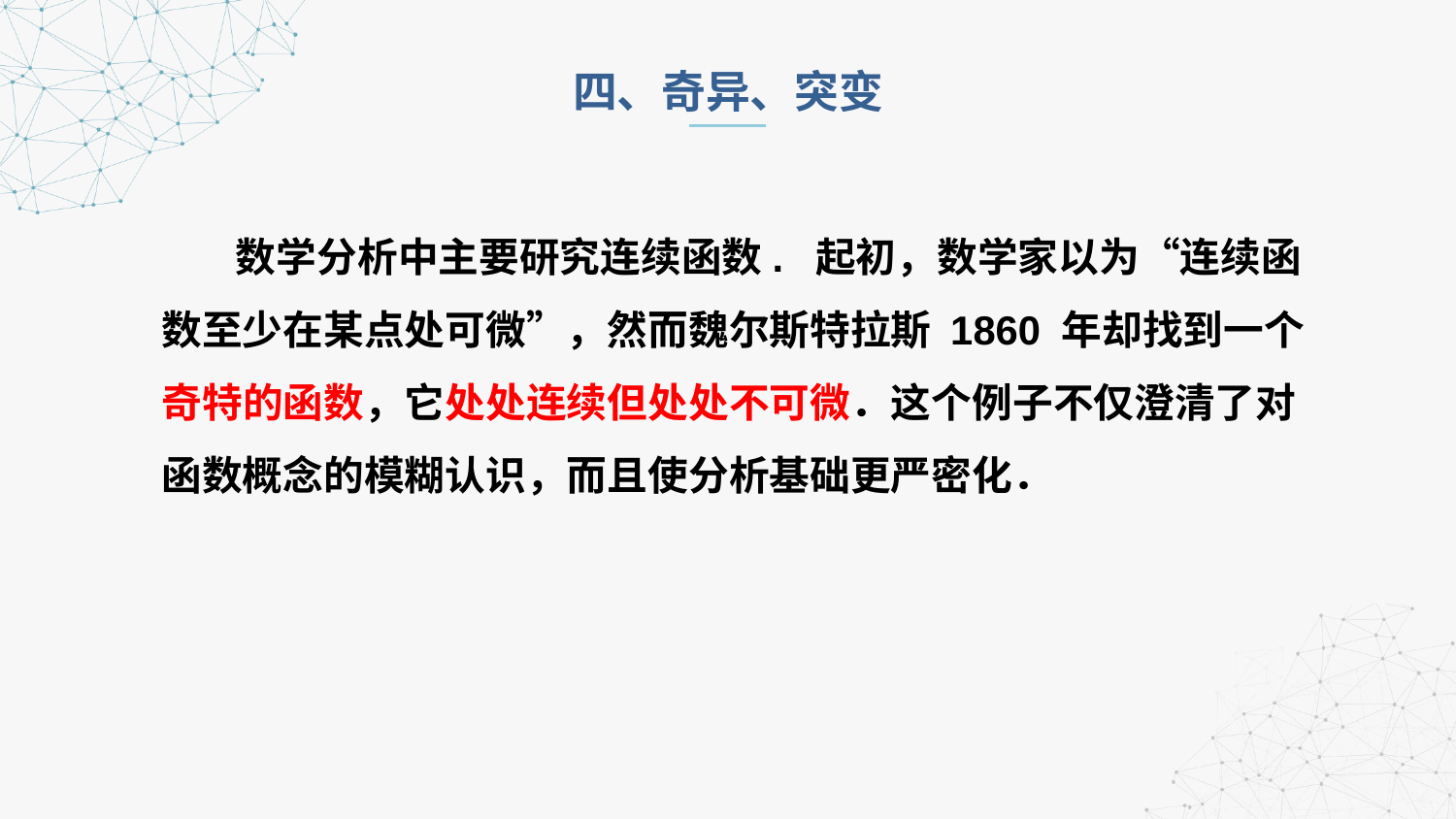

四、奇异、突变

       数学分析中主要研究连续函数.  起初，数学家以为“连续函数至少在某点处可微”，然而魏尔斯特拉斯 1860 年却找到一个奇特的函数，它处处连续但处处不可微．这个例子不仅澄清了对函数概念的模糊认识，而且使分析基础更严密化．